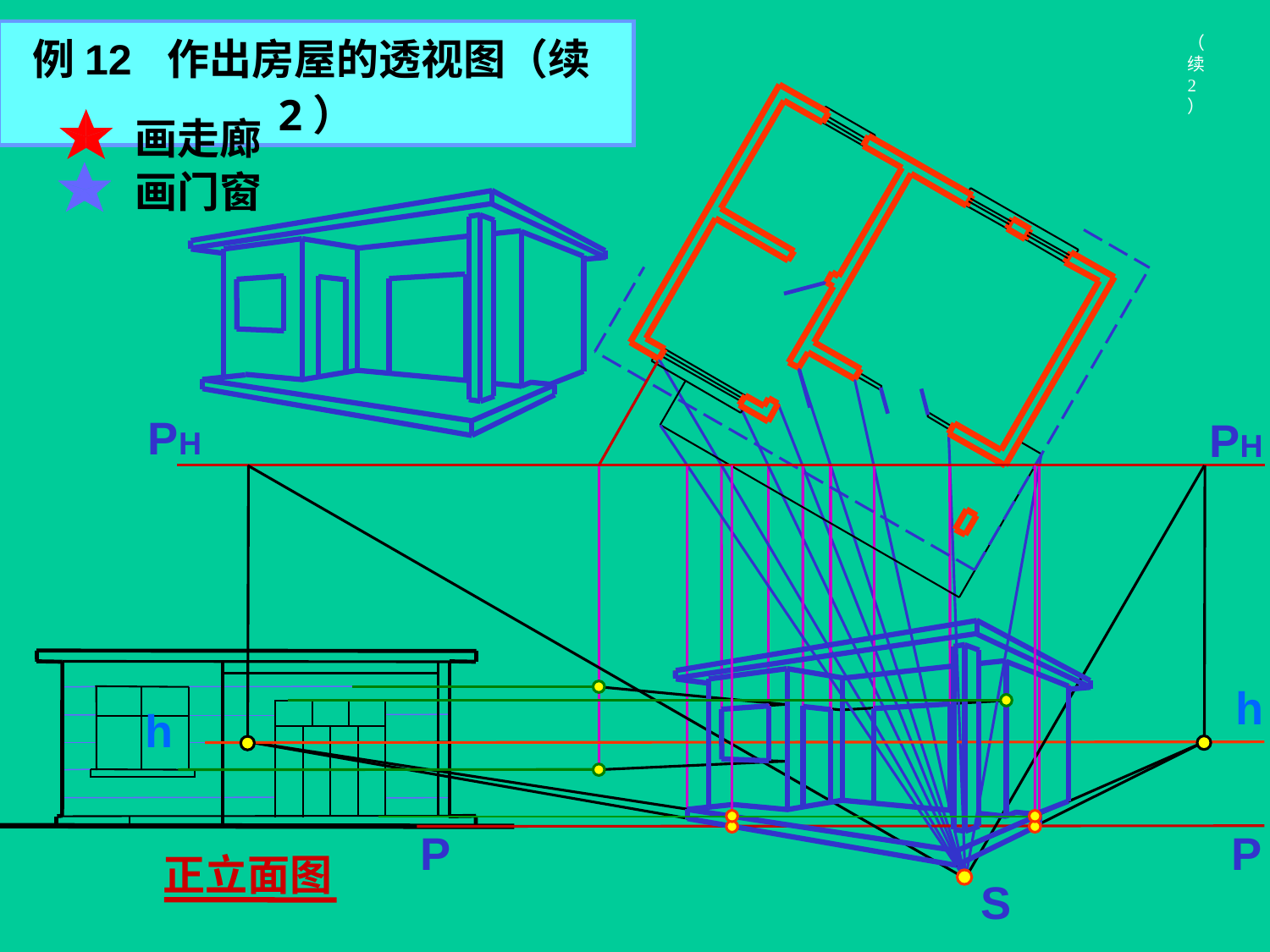

例12 作出房屋的透视图（续2）
# （续2）

画走廊

画门窗

PH
PH

正立面图

h
h

P
P

S